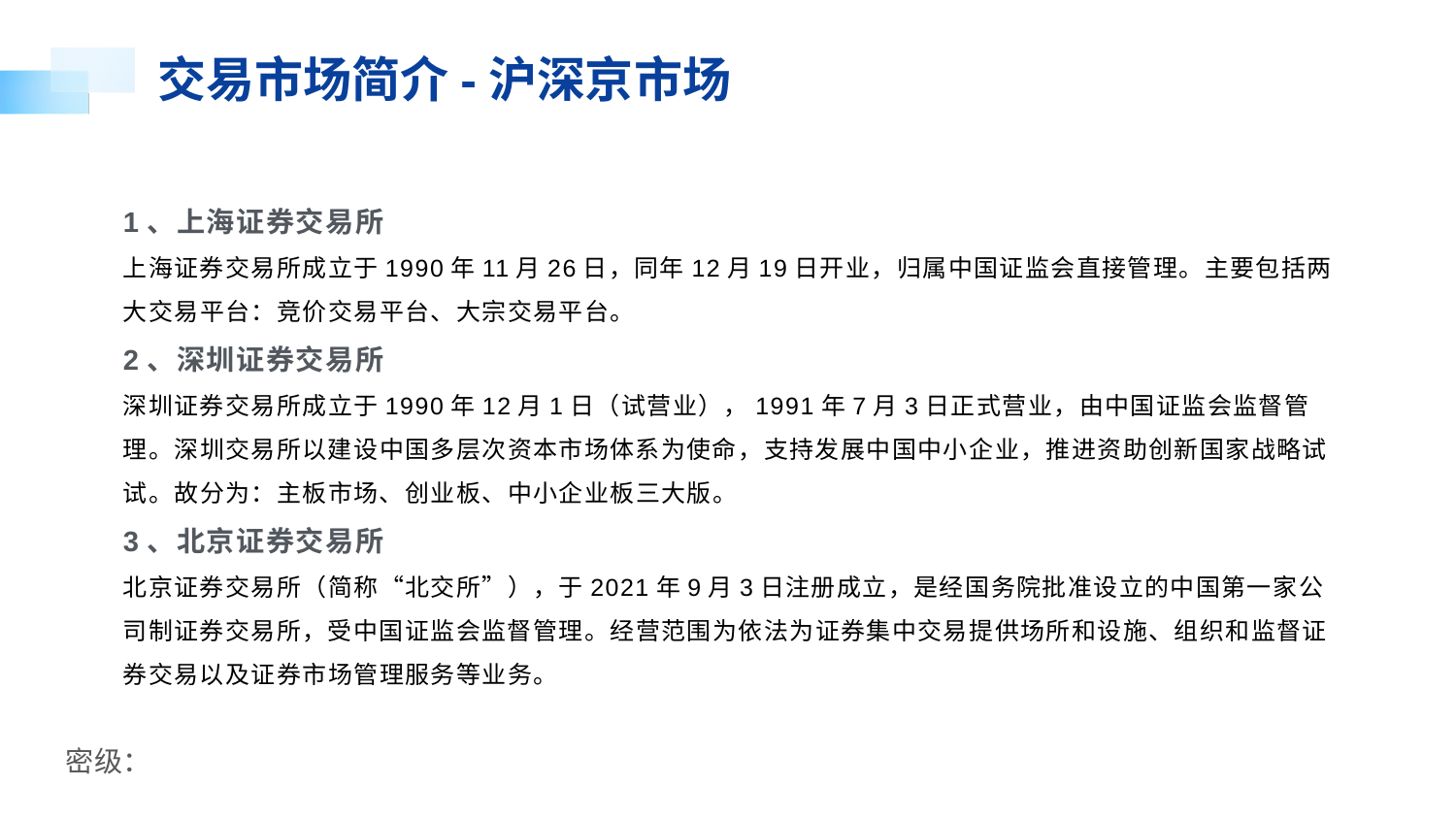

R:8
G:64
B:156
交易市场简介-沪深京市场
R:0
G:89
B:233
1、上海证券交易所
上海证券交易所成立于1990年11月26日，同年12月19日开业，归属中国证监会直接管理。主要包括两大交易平台：竞价交易平台、大宗交易平台。
2、深圳证券交易所
深圳证券交易所成立于1990年12月1日（试营业），1991年7月3日正式营业，由中国证监会监督管理。深圳交易所以建设中国多层次资本市场体系为使命，支持发展中国中小企业，推进资助创新国家战略试试。故分为：主板市场、创业板、中小企业板三大版。
3、北京证券交易所
北京证券交易所（简称“北交所”），于2021年9月3日注册成立，是经国务院批准设立的中国第一家公司制证券交易所，受中国证监会监督管理。经营范围为依法为证券集中交易提供场所和设施、组织和监督证券交易以及证券市场管理服务等业务。

R:0
G:183
B:255
R:250
G:135
B:56
R:244
G:244
B:244